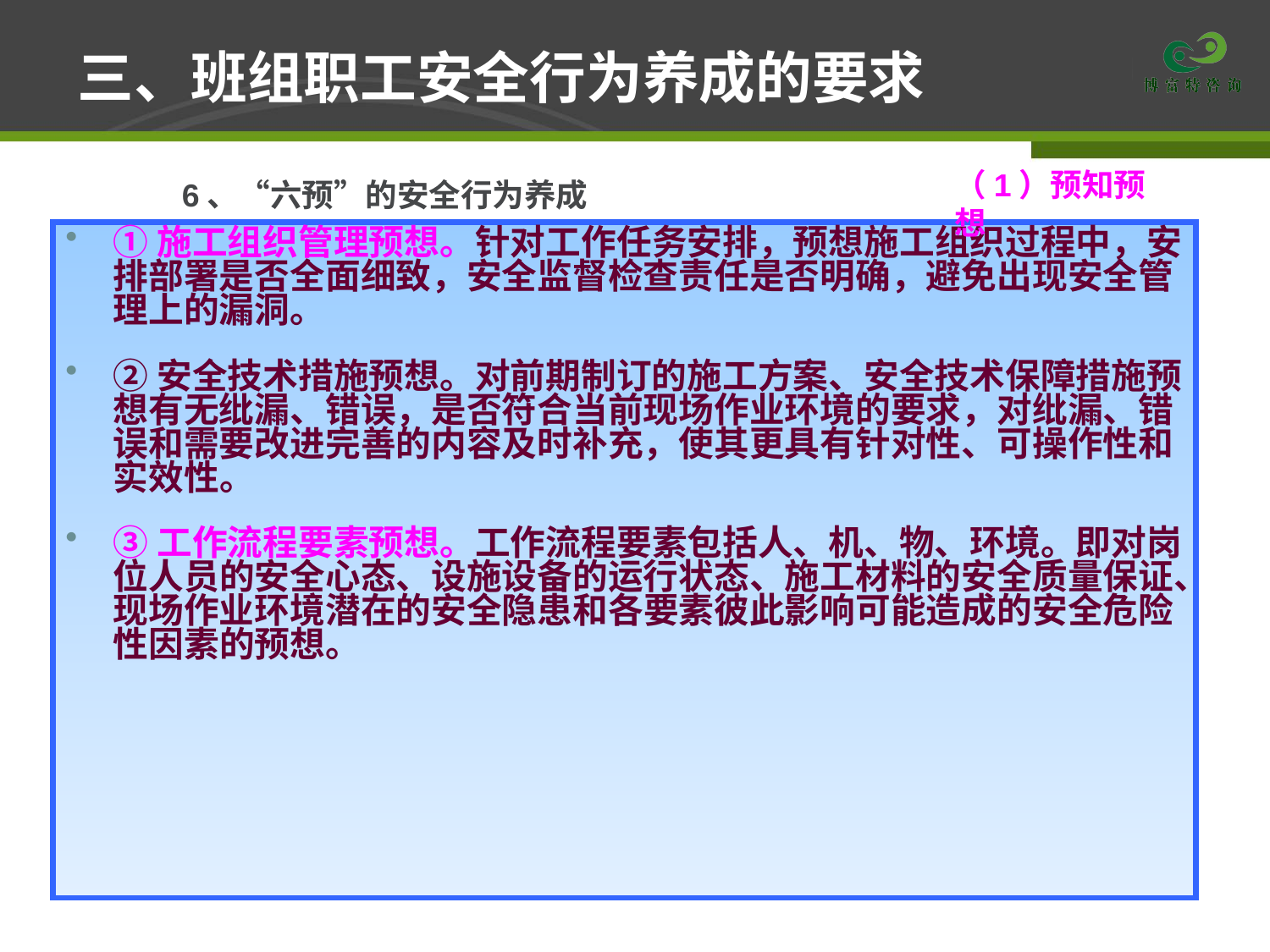

# 三、班组职工安全行为养成的要求
（1）预知预想
6、“六预”的安全行为养成
①施工组织管理预想。针对工作任务安排，预想施工组织过程中，安排部署是否全面细致，安全监督检查责任是否明确，避免出现安全管理上的漏洞。
②安全技术措施预想。对前期制订的施工方案、安全技术保障措施预想有无纰漏、错误，是否符合当前现场作业环境的要求，对纰漏、错误和需要改进完善的内容及时补充，使其更具有针对性、可操作性和实效性。
③工作流程要素预想。工作流程要素包括人、机、物、环境。即对岗位人员的安全心态、设施设备的运行状态、施工材料的安全质量保证、现场作业环境潜在的安全隐患和各要素彼此影响可能造成的安全危险性因素的预想。
77